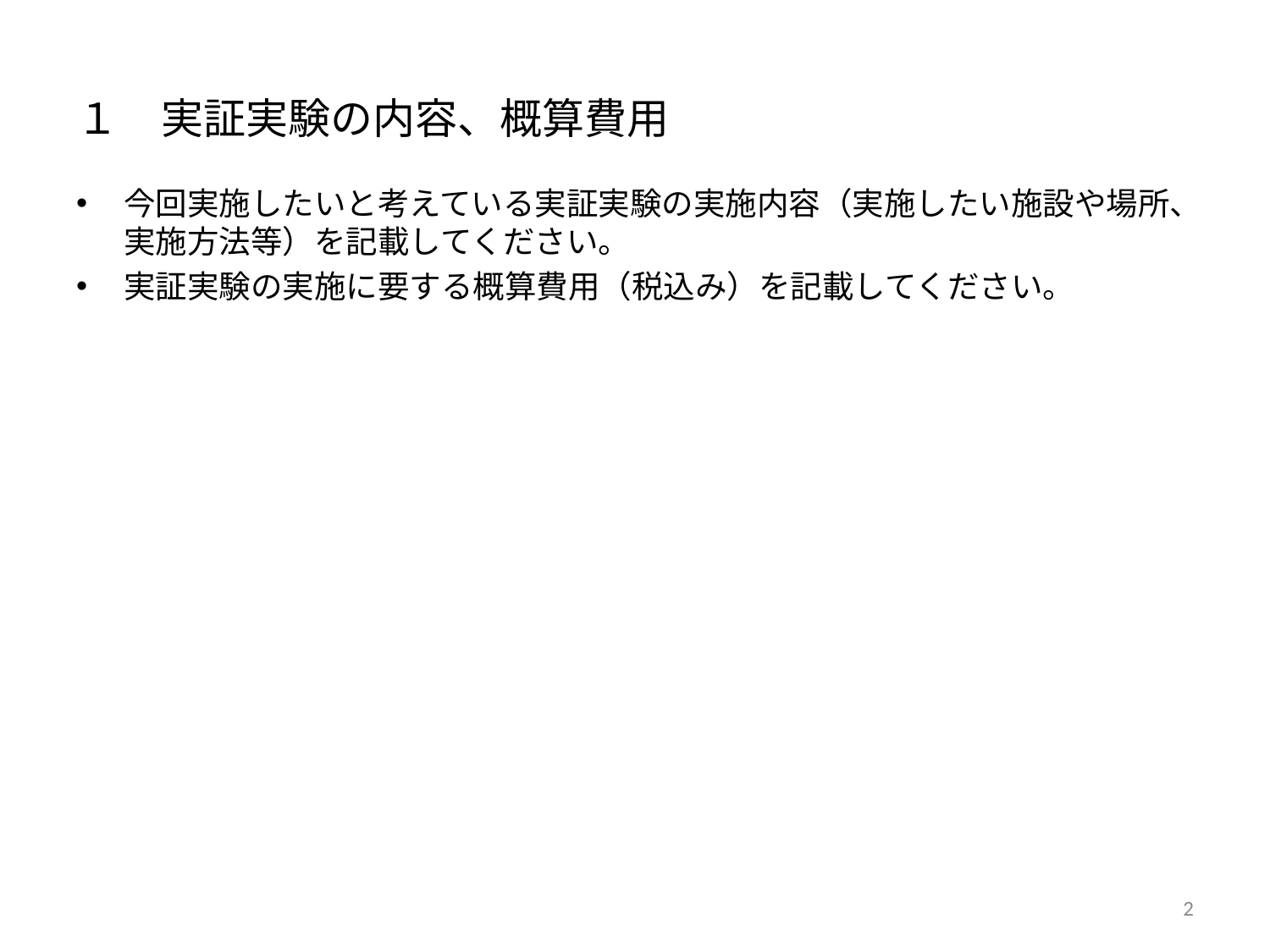

# １　実証実験の内容、概算費用
今回実施したいと考えている実証実験の実施内容（実施したい施設や場所、実施方法等）を記載してください。
実証実験の実施に要する概算費用（税込み）を記載してください。

2